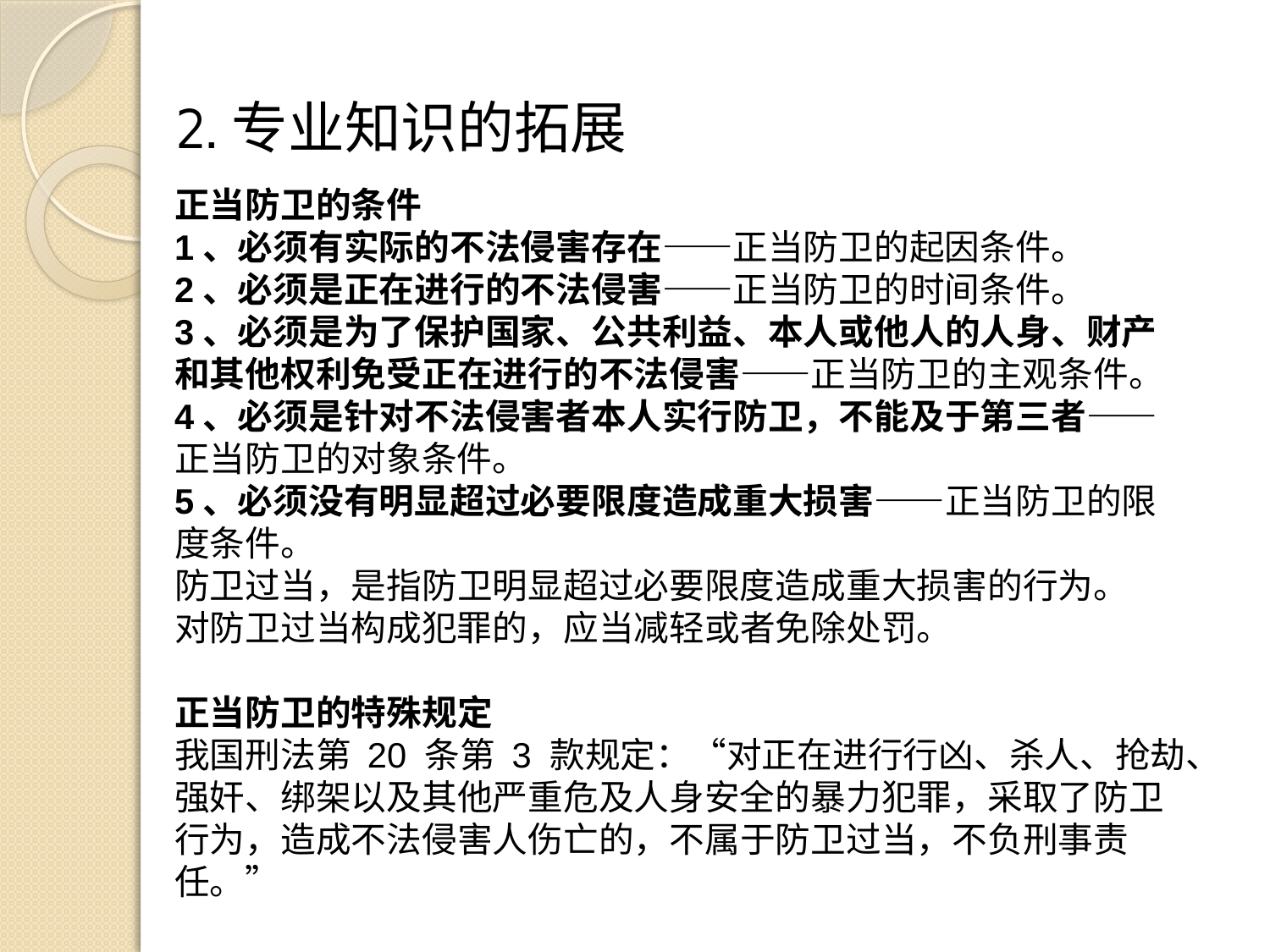

2.专业知识的拓展
正当防卫的条件
1、必须有实际的不法侵害存在——正当防卫的起因条件。
2、必须是正在进行的不法侵害——正当防卫的时间条件。
3、必须是为了保护国家、公共利益、本人或他人的人身、财产和其他权利免受正在进行的不法侵害——正当防卫的主观条件。
4、必须是针对不法侵害者本人实行防卫，不能及于第三者——正当防卫的对象条件。
5、必须没有明显超过必要限度造成重大损害——正当防卫的限度条件。
防卫过当，是指防卫明显超过必要限度造成重大损害的行为。
对防卫过当构成犯罪的，应当减轻或者免除处罚。

正当防卫的特殊规定
我国刑法第 20 条第 3 款规定：“对正在进行行凶、杀人、抢劫、强奸、绑架以及其他严重危及人身安全的暴力犯罪，采取了防卫行为，造成不法侵害人伤亡的，不属于防卫过当，不负刑事责任。”